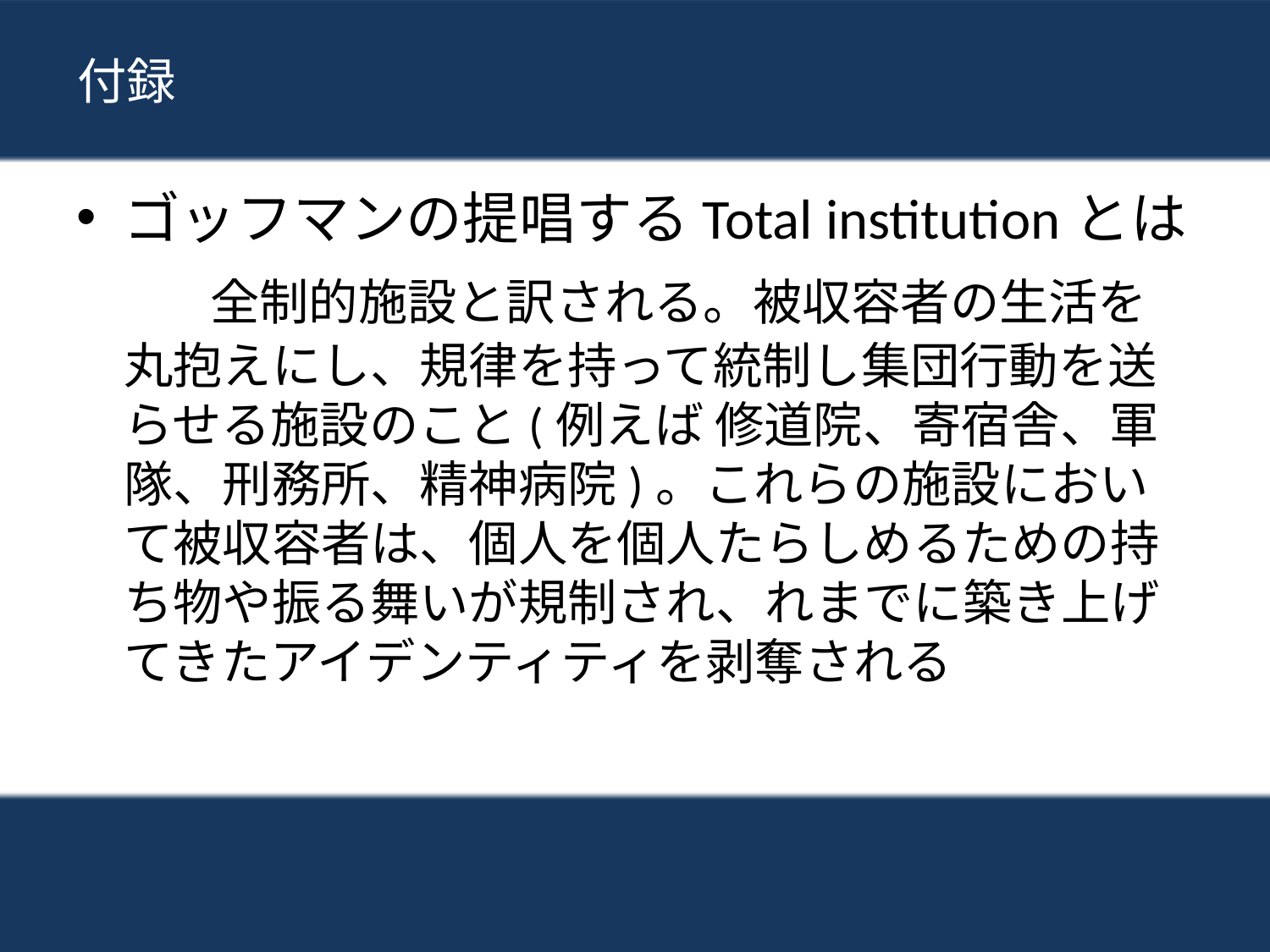

付録
ゴッフマンの提唱するTotal institutionとは
 　全制的施設と訳される。被収容者の生活を丸抱えにし、規律を持って統制し集団行動を送らせる施設のこと(例えば 修道院、寄宿舎、軍隊、刑務所、精神病院)。これらの施設において被収容者は、個人を個人たらしめるための持ち物や振る舞いが規制され、れまでに築き上げてきたアイデンティティを剥奪される